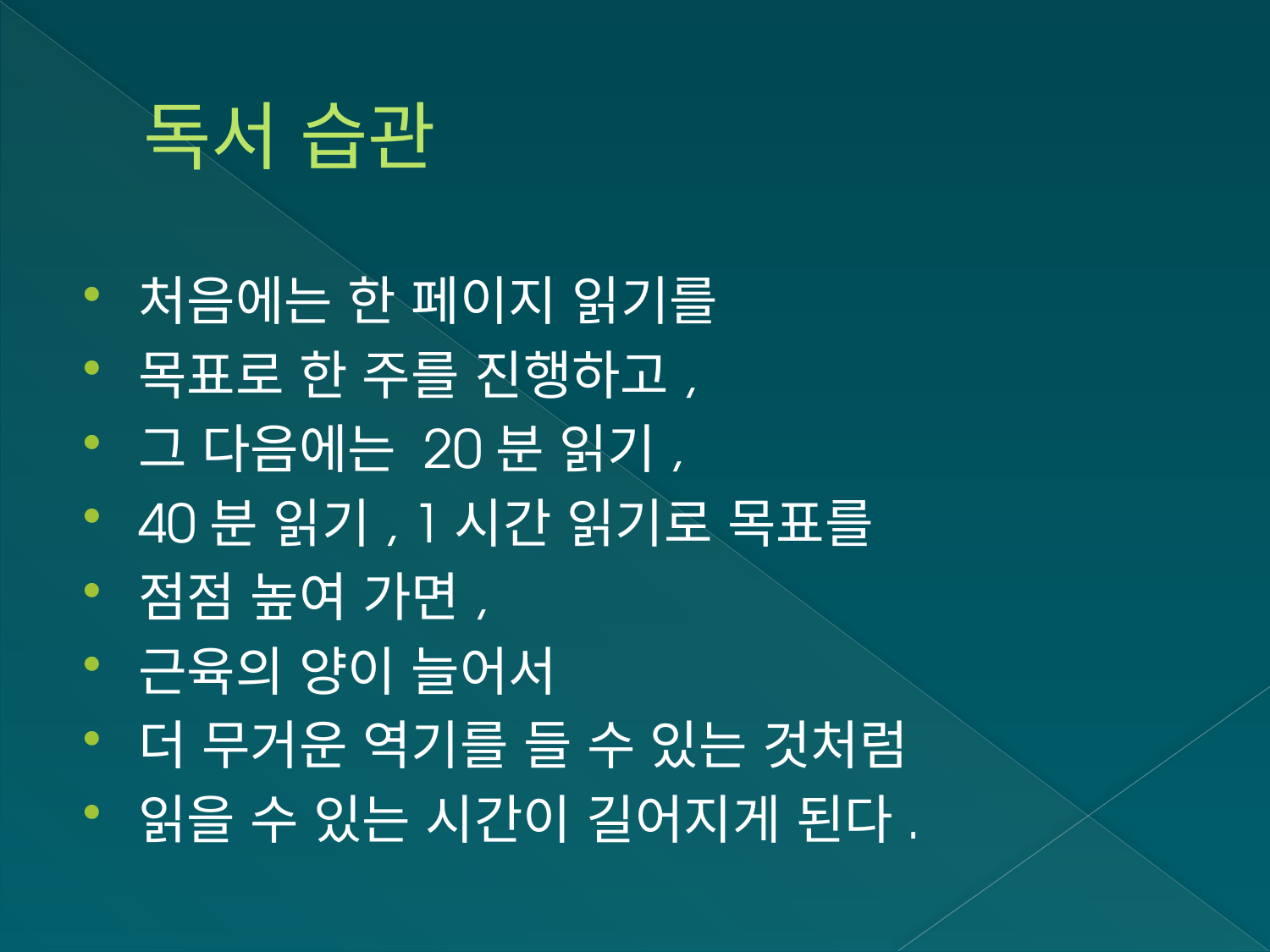

# 독서 습관
처음에는 한 페이지 읽기를
목표로 한 주를 진행하고,
그 다음에는 20분 읽기,
40분 읽기, 1시간 읽기로 목표를
점점 높여 가면,
근육의 양이 늘어서
더 무거운 역기를 들 수 있는 것처럼
읽을 수 있는 시간이 길어지게 된다.